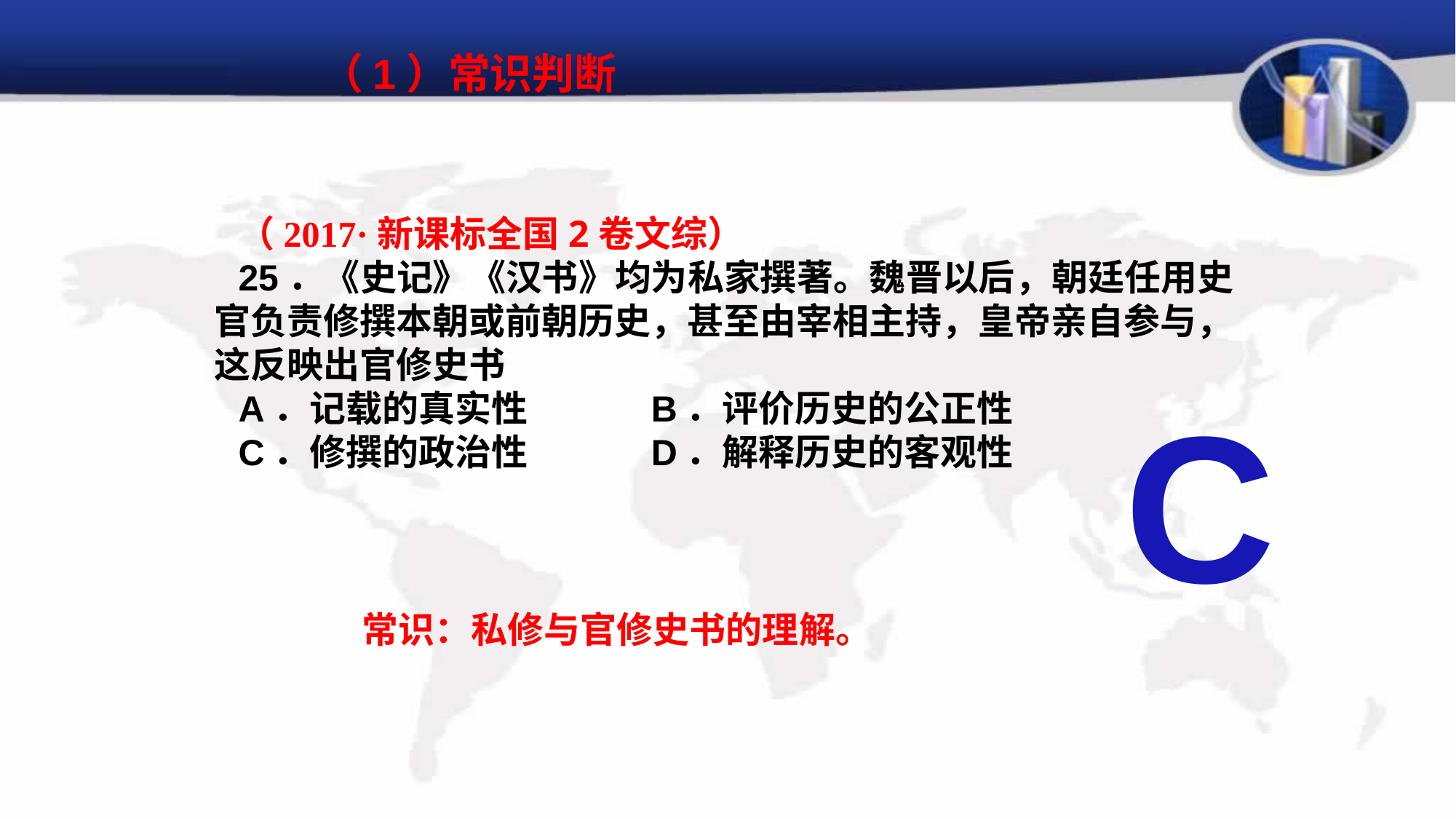

（1）常识判断
（2017·新课标全国2卷文综）
25．《史记》《汉书》均为私家撰著。魏晋以后，朝廷任用史官负责修撰本朝或前朝历史，甚至由宰相主持，皇帝亲自参与，这反映出官修史书
A．记载的真实性      	B．评价历史的公正性
C．修撰的政治性      	D．解释历史的客观性
C
常识：私修与官修史书的理解。